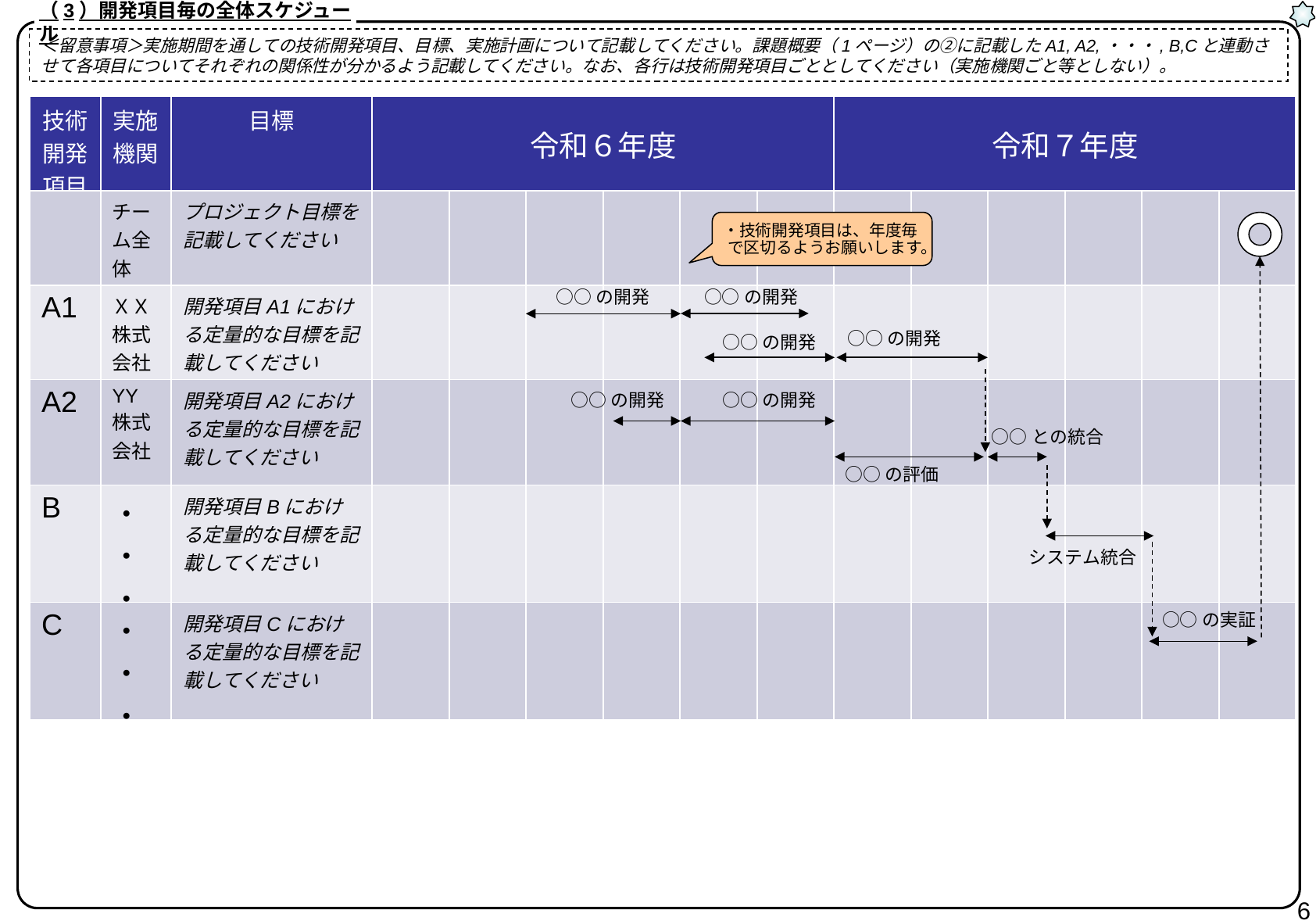

（3）開発項目毎の全体スケジュール

＜留意事項＞実施期間を通しての技術開発項目、目標、実施計画について記載してください。課題概要（1ページ）の②に記載したA1, A2,・・・, B,Cと連動させて各項目についてそれぞれの関係性が分かるよう記載してください。なお、各行は技術開発項目ごととしてください（実施機関ごと等としない）。
| 技術開発項目 | 実施機関 | 目標 | 令和６年度 |  |  |  |  |  | 令和７年度 |  |  |  |  |  |
| --- | --- | --- | --- | --- | --- | --- | --- | --- | --- | --- | --- | --- | --- | --- |
|  | チーム全体 | プロジェクト目標を記載してください |  |  |  |  |  |  |  |  |  |  |  |  |
| A1 | ＸＸ株式会社 | 開発項目A1における定量的な目標を記載してください |  |  |  |  |  |  |  |  |  |  |  |  |
| A2 | YY株式会社 | 開発項目A2における定量的な目標を記載してください |  |  |  |  |  |  |  |  |  |  |  |  |
| B | ・・・ | 開発項目Bにおける定量的な目標を記載してください |  |  |  |  |  |  |  |  |  |  |  |  |
| C | ・・・ | 開発項目Cにおける定量的な目標を記載してください |  |  |  |  |  |  |  |  |  |  |  |  |

・技術開発項目は、年度毎で区切るようお願いします。
○○の開発
○○の開発
○○の開発
○○の開発
○○の開発
○○の開発
○○との統合
○○の評価
システム統合
○○の実証
6